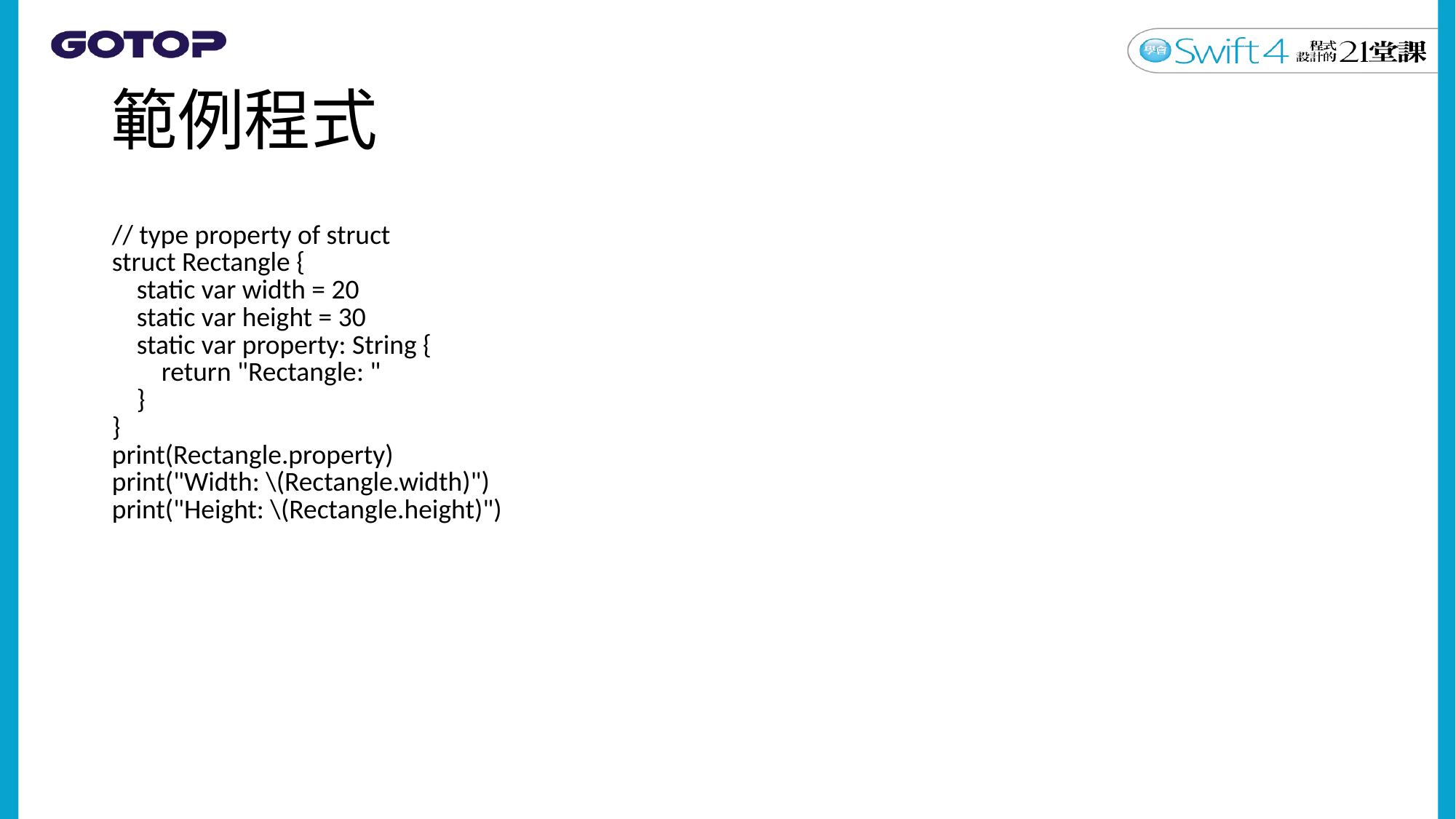

# 範例程式
| // type property of struct struct Rectangle { static var width = 20 static var height = 30 static var property: String { return "Rectangle: " } } print(Rectangle.property) print("Width: \(Rectangle.width)") print("Height: \(Rectangle.height)") |
| --- |